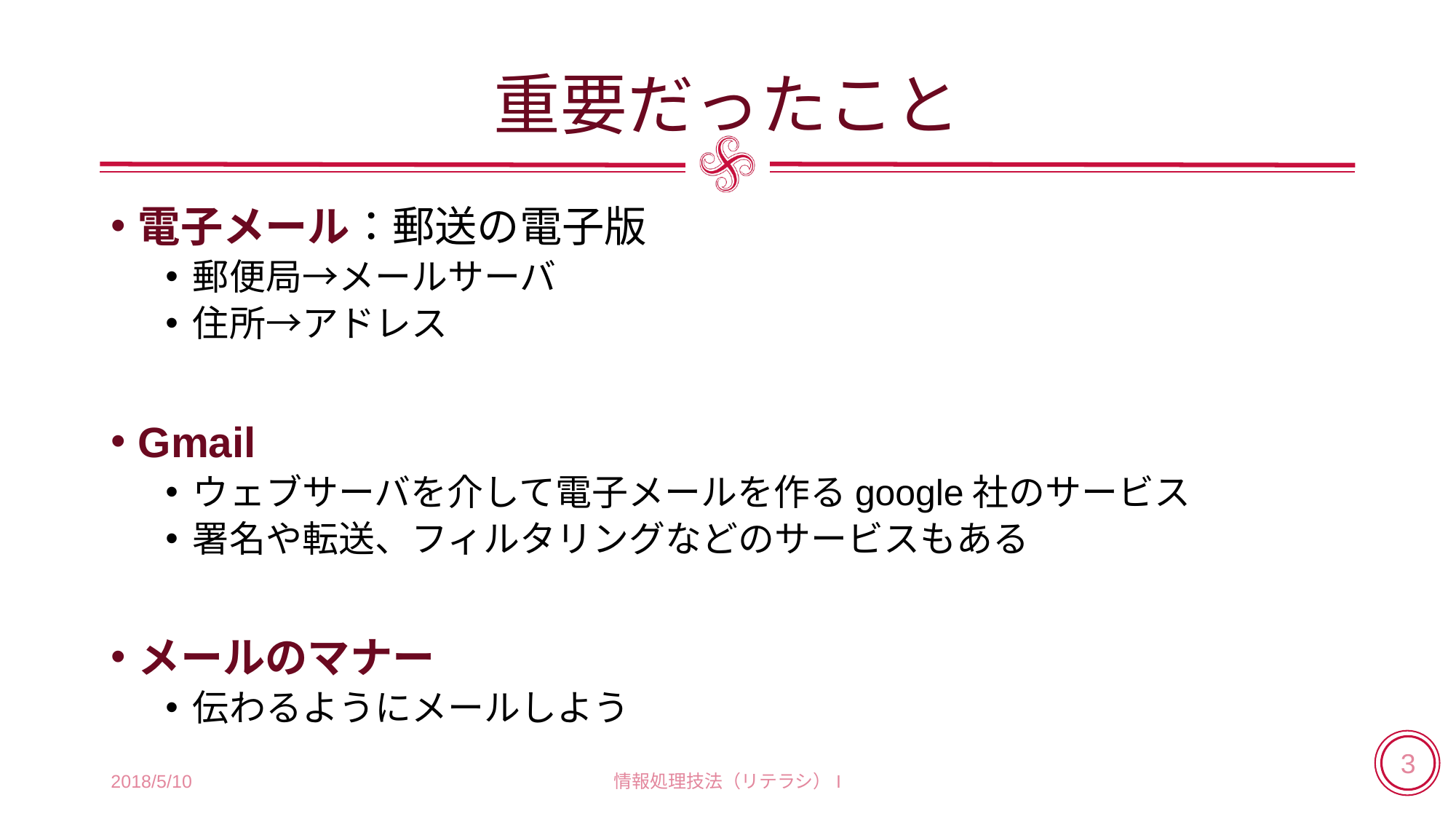

# 重要だったこと
電子メール：郵送の電子版
郵便局→メールサーバ
住所→アドレス

Gmail
ウェブサーバを介して電子メールを作るgoogle社のサービス
署名や転送、フィルタリングなどのサービスもある

メールのマナー
伝わるようにメールしよう
2018/5/10
情報処理技法（リテラシ）I